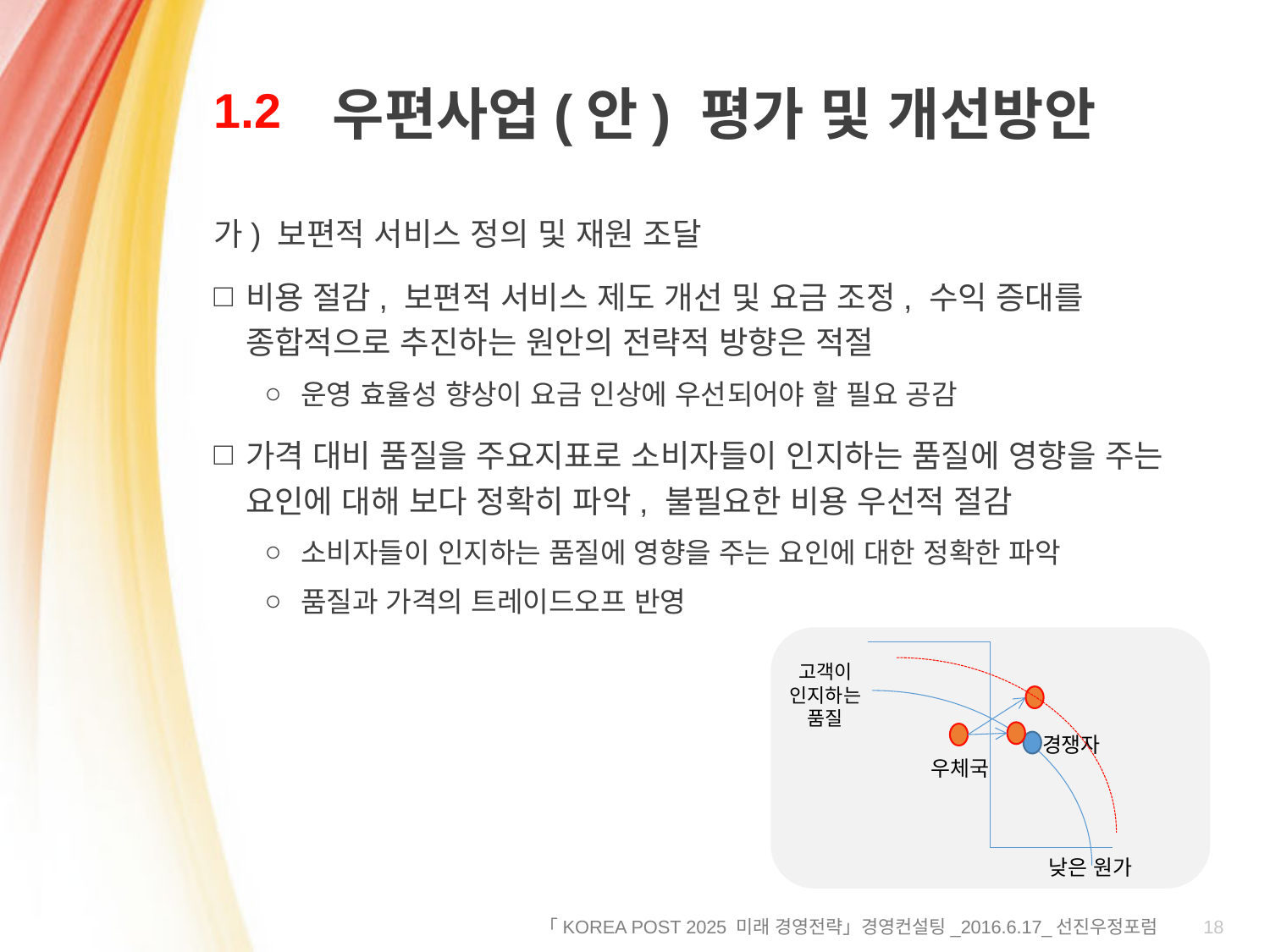

# 1.2
우편사업(안) 평가 및 개선방안
가) 보편적 서비스 정의 및 재원 조달
비용 절감, 보편적 서비스 제도 개선 및 요금 조정, 수익 증대를 종합적으로 추진하는 원안의 전략적 방향은 적절
운영 효율성 향상이 요금 인상에 우선되어야 할 필요 공감
가격 대비 품질을 주요지표로 소비자들이 인지하는 품질에 영향을 주는 요인에 대해 보다 정확히 파악, 불필요한 비용 우선적 절감
소비자들이 인지하는 품질에 영향을 주는 요인에 대한 정확한 파악
품질과 가격의 트레이드오프 반영

고객이
인지하는
품질

경쟁자

우체국
낮은 원가
18